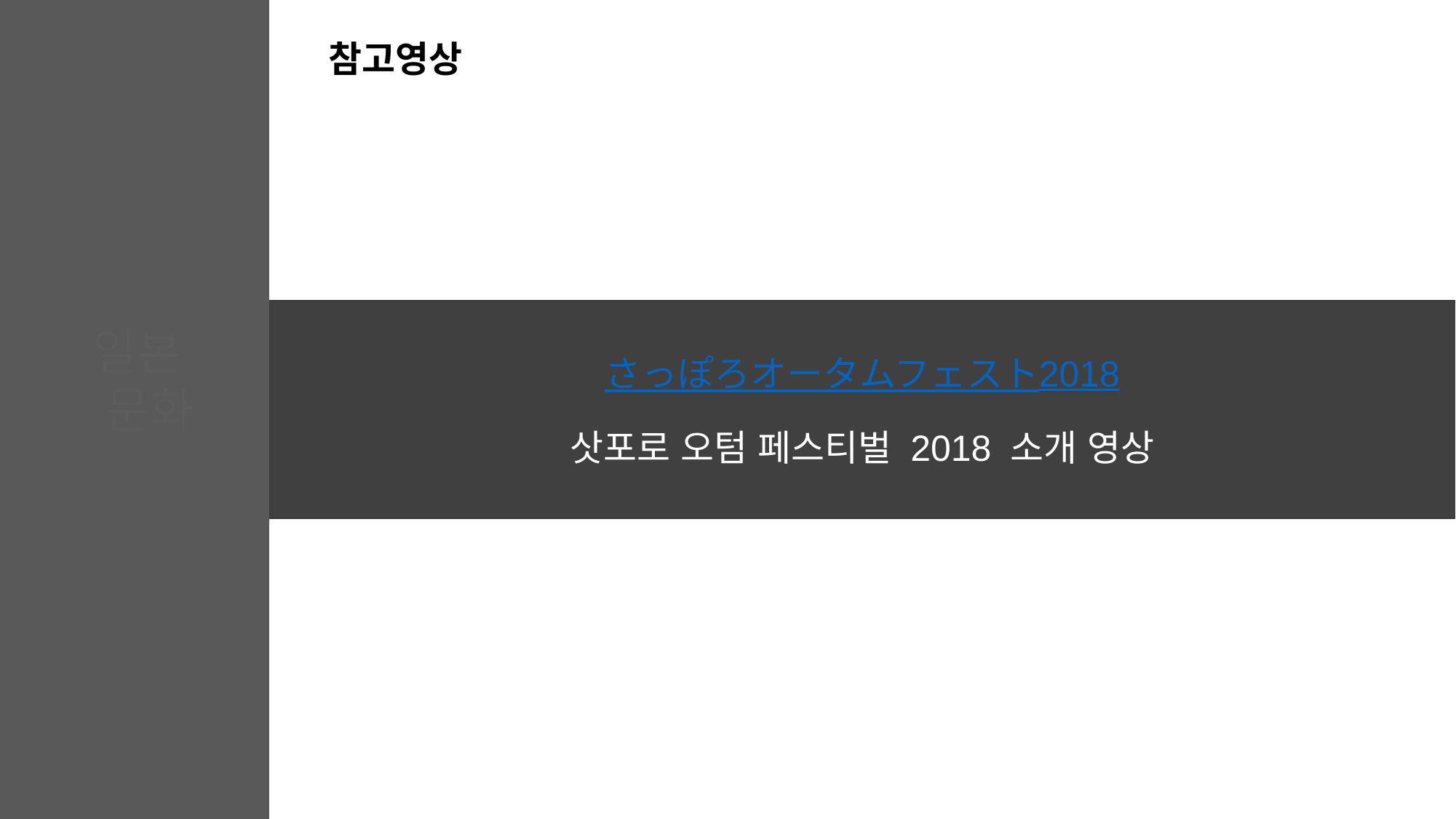

참고영상
さっぽろオータムフェスト2018
삿포로 오텀 페스티벌 2018 소개 영상
일본
 문화
# 삿포로 오텀 페스티벌